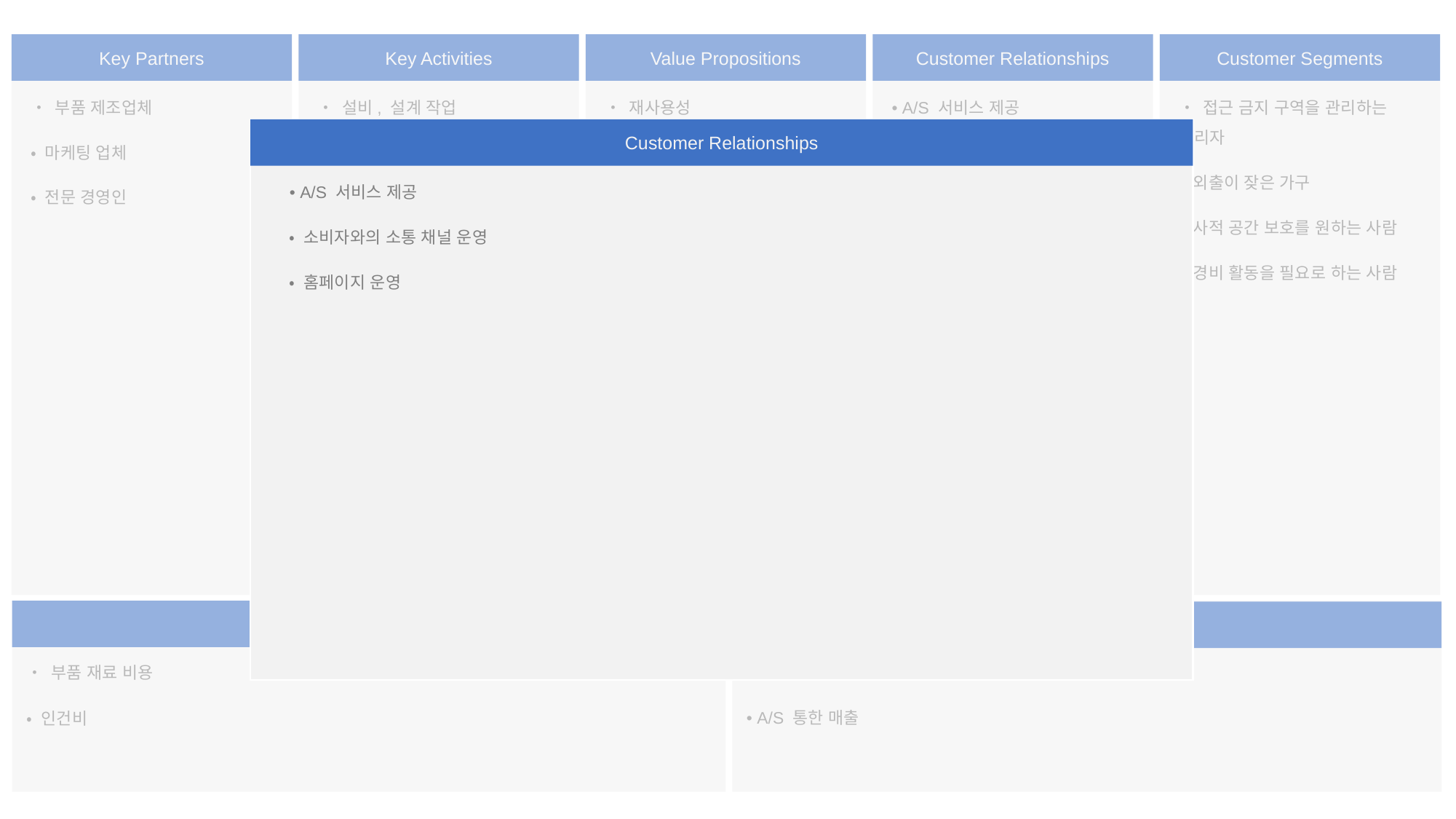

Key Partners

Key Activities

Value Propositions

Customer Relationships

Customer Segments
• 부품 제조업체
• 마케팅 업체
• 전문 경영인
• 설비, 설계 작업
• 제작 및 생산공장 설립
• 국내/외 시장 구축
• 주요 파트너 융합 및 관리
• 유통 채널 개발 및 관리
• 제품 제고 활동
• 재사용성
• 설치 / 제거 간편
• 다용도
• 안정감 제공
• 휴대 간편
• 기존 제품과의 호환성
• 스마트폰과 호환
• A/S 서비스 제공
• 소비자와의 소통 채널 운영
• 홈페이지 운영
• 접근 금지 구역을 관리하는 관리자
• 외출이 잦은 가구
• 사적 공간 보호를 원하는 사람
• 경비 활동을 필요로 하는 사람

Customer Relationships
• A/S 서비스 제공
• 소비자와의 소통 채널 운영
• 홈페이지 운영

Key Resources

Channels
• IoT 경진 대회 경험
• 물적자원
• 개발 기술
• 온라인 매장(홈페이지) 운영
• SNS를 통한 홍보
• 오프라인 매장 운영
• 매스 미디어를 통한 홍보
Cost Structure

Revenue Streams
• 부품 재료 비용
• 인건비

• 홍보 / 판촉 비용
• 개발비
• 제품 판매 통한 매출
• A/S 통한 매출